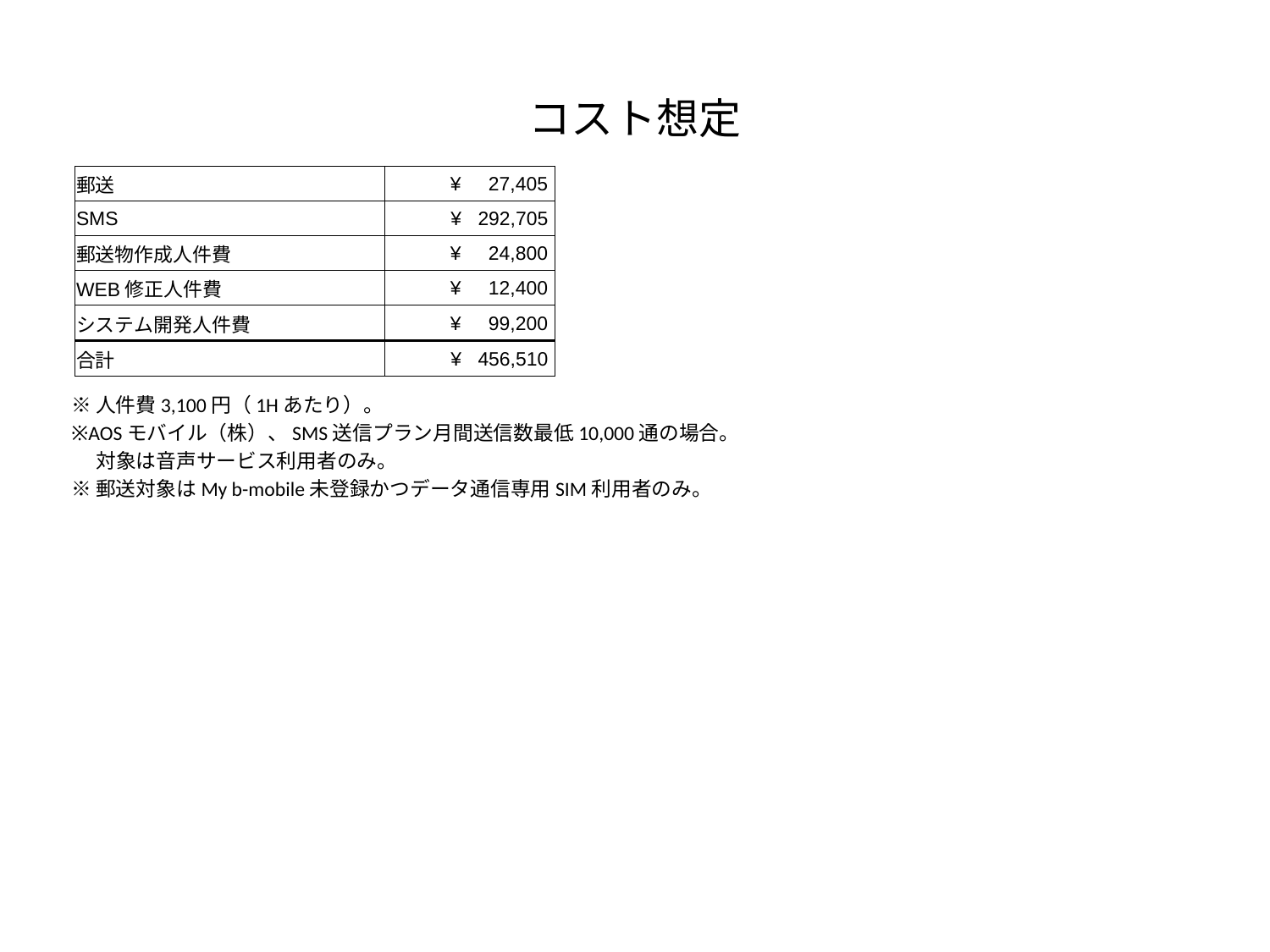

# コスト想定
| 郵送 | ¥ 27,405 |
| --- | --- |
| SMS | ¥ 292,705 |
| 郵送物作成人件費 | ¥ 24,800 |
| WEB修正人件費 | ¥ 12,400 |
| システム開発人件費 | ¥ 99,200 |
| 合計 | ¥ 456,510 |
※人件費3,100円（1Hあたり）。
※AOSモバイル（株）、SMS送信プラン月間送信数最低10,000通の場合。
　 対象は音声サービス利用者のみ。
※郵送対象はMy b-mobile未登録かつデータ通信専用SIM利用者のみ。